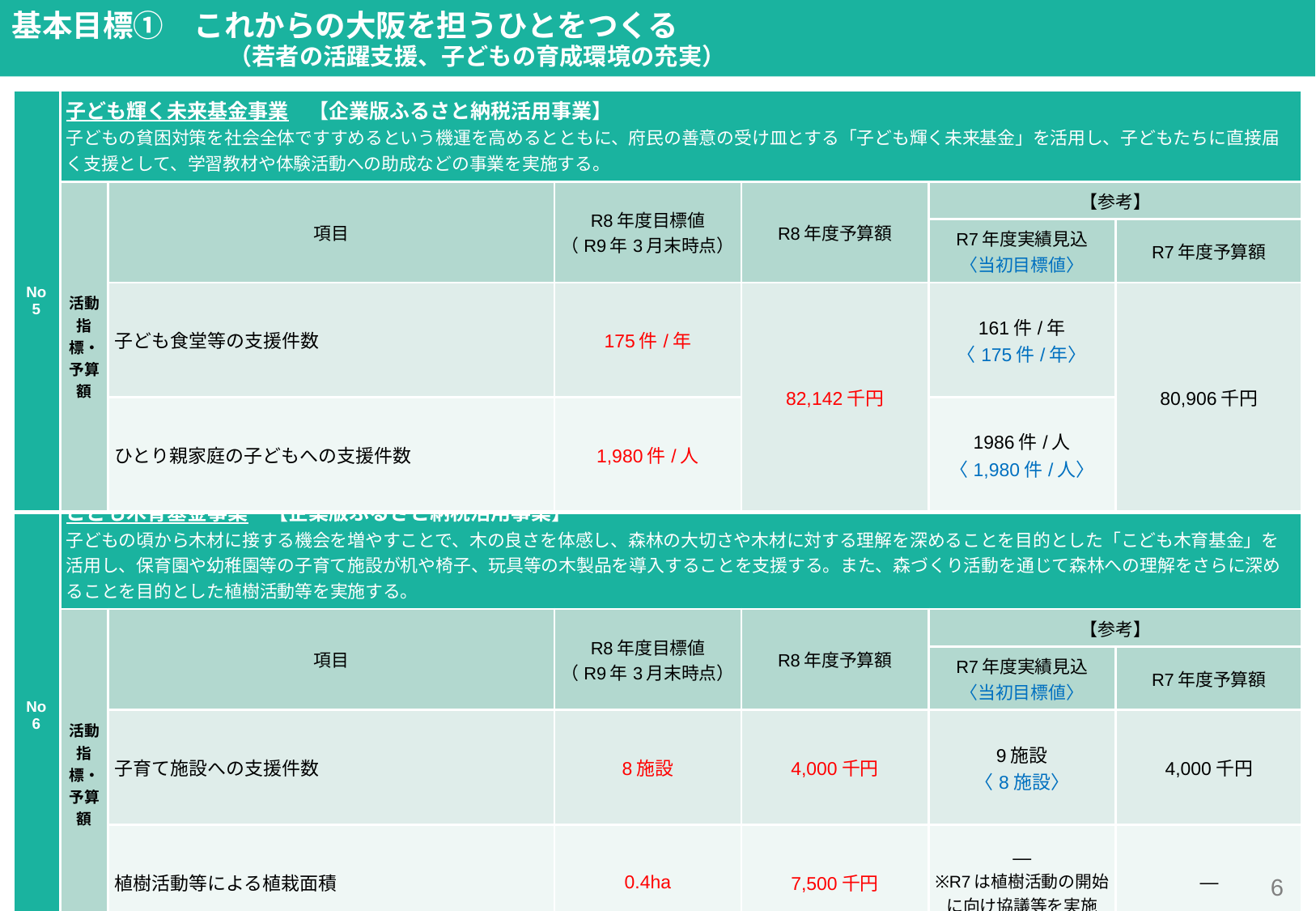

基本目標①　これからの大阪を担うひとをつくる
　　　　　　　　     （若者の活躍支援、子どもの育成環境の充実）
福祉部
| No 5 | 子ども輝く未来基金事業　【企業版ふるさと納税活用事業】 子どもの貧困対策を社会全体ですすめるという機運を高めるとともに、府民の善意の受け皿とする「子ども輝く未来基金」を活用し、子どもたちに直接届く支援として、学習教材や体験活動への助成などの事業を実施する。 |  |  |  |  |  |
| --- | --- | --- | --- | --- | --- | --- |
|  | 活動指標・予算額 | 項目 | R8年度目標値 （R9年3月末時点） | R8年度予算額 | 【参考】 |  |
|  |  |  |  |  | R7年度実績見込 〈当初目標値〉 | R7年度予算額 |
|  |  | 子ども食堂等の支援件数 | 175件/年 | 82,142千円 | 161件/年 〈175件/年〉 | 80,906千円 |
|  |  | ひとり親家庭の子どもへの支援件数 | 1,980件/人 |  | 1986件/人 〈1,980件/人〉 |  |
| No 6 | こども木育基金事業　【企業版ふるさと納税活用事業】 子どもの頃から木材に接する機会を増やすことで、木の良さを体感し、森林の大切さや木材に対する理解を深めることを目的とした「こども木育基金」を活用し、保育園や幼稚園等の子育て施設が机や椅子、玩具等の木製品を導入することを支援する。また、森づくり活動を通じて森林への理解をさらに深めることを目的とした植樹活動等を実施する。 |  |  |  |  |  |
| --- | --- | --- | --- | --- | --- | --- |
|  | 活動指標・予算額 | 項目 | R8年度目標値 （R9年3月末時点） | R8年度予算額 | 【参考】 |  |
|  |  |  |  |  | R7年度実績見込 〈当初目標値〉 | R7年度予算額 |
|  |  | 子育て施設への支援件数 | 8施設 | 4,000千円 | 9施設 〈8施設〉 | 4,000千円 |
|  |  | 植樹活動等による植栽面積 | 0.4ha | 7,500千円 | ― ※R7は植樹活動の開始に向け協議等を実施 | ― |
環境農林水産部
6